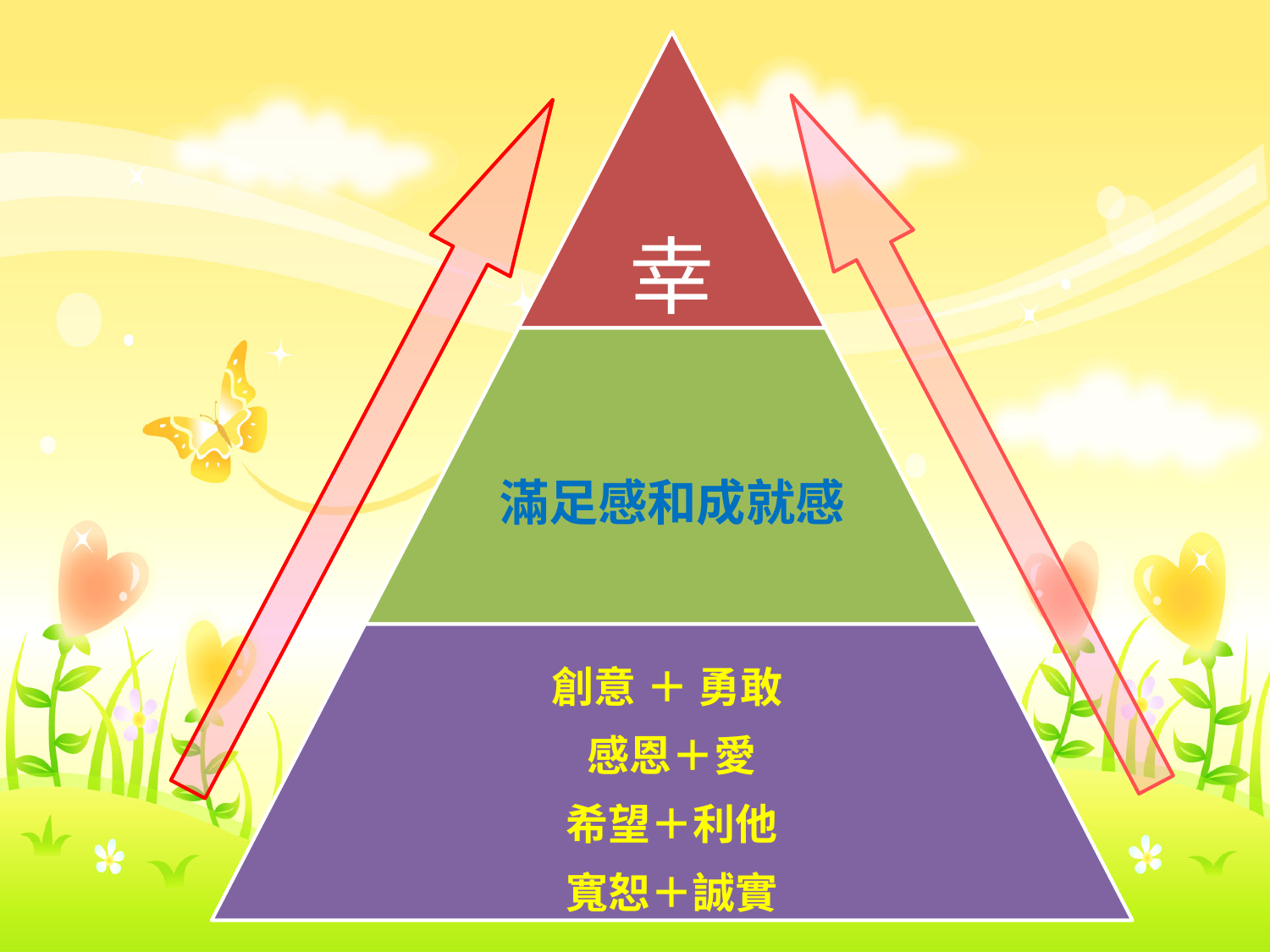

幸福
滿足感和成就感
創意 ＋ 勇敢
感恩＋愛
希望＋利他
寬恕＋誠實